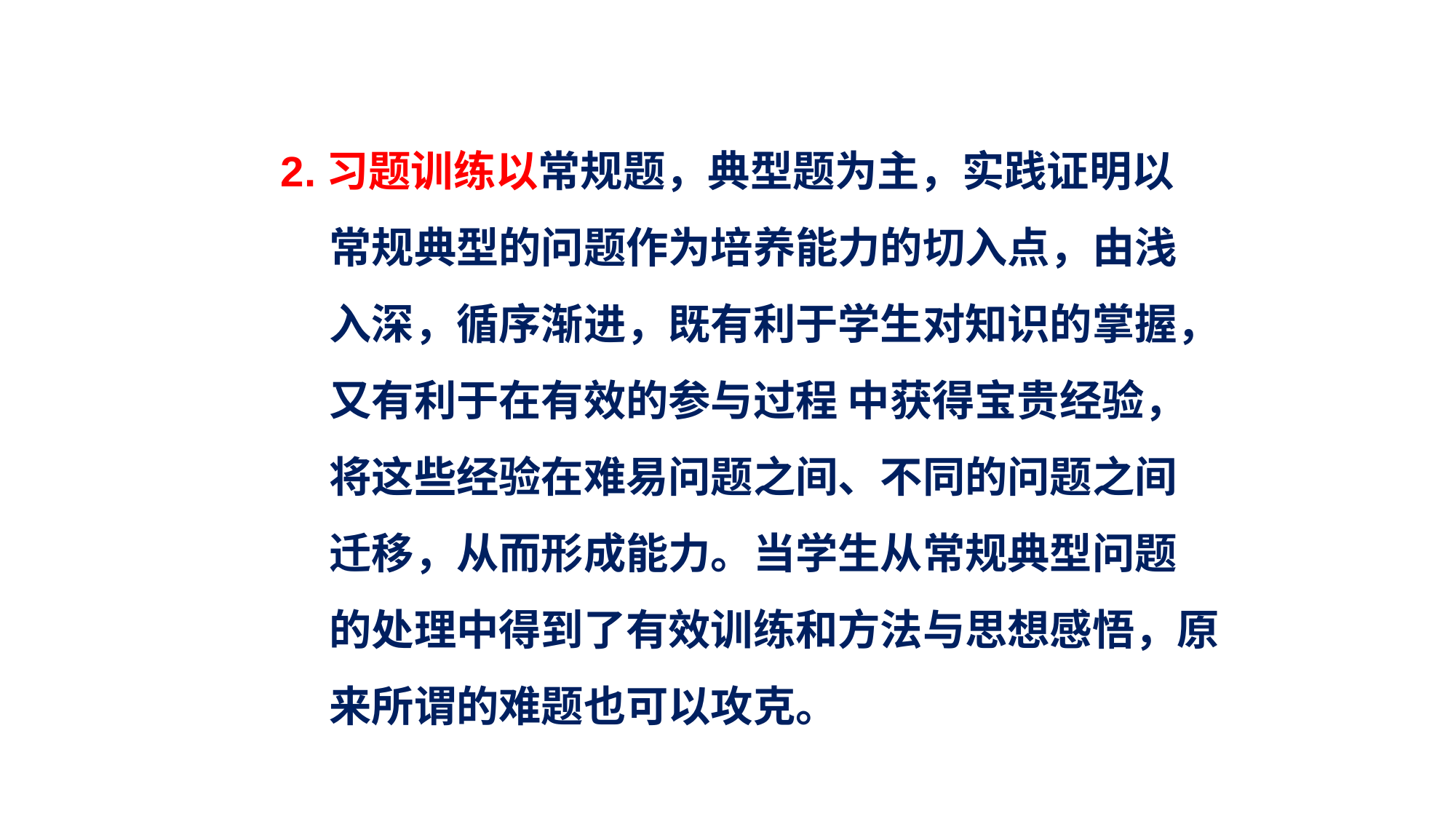

2.习题训练以常规题，典型题为主，实践证明以
    常规典型的问题作为培养能力的切入点，由浅
    入深，循序渐进，既有利于学生对知识的掌握，
    又有利于在有效的参与过程 中获得宝贵经验，
    将这些经验在难易问题之间、不同的问题之间
    迁移，从而形成能力。当学生从常规典型问题
    的处理中得到了有效训练和方法与思想感悟，原
    来所谓的难题也可以攻克。